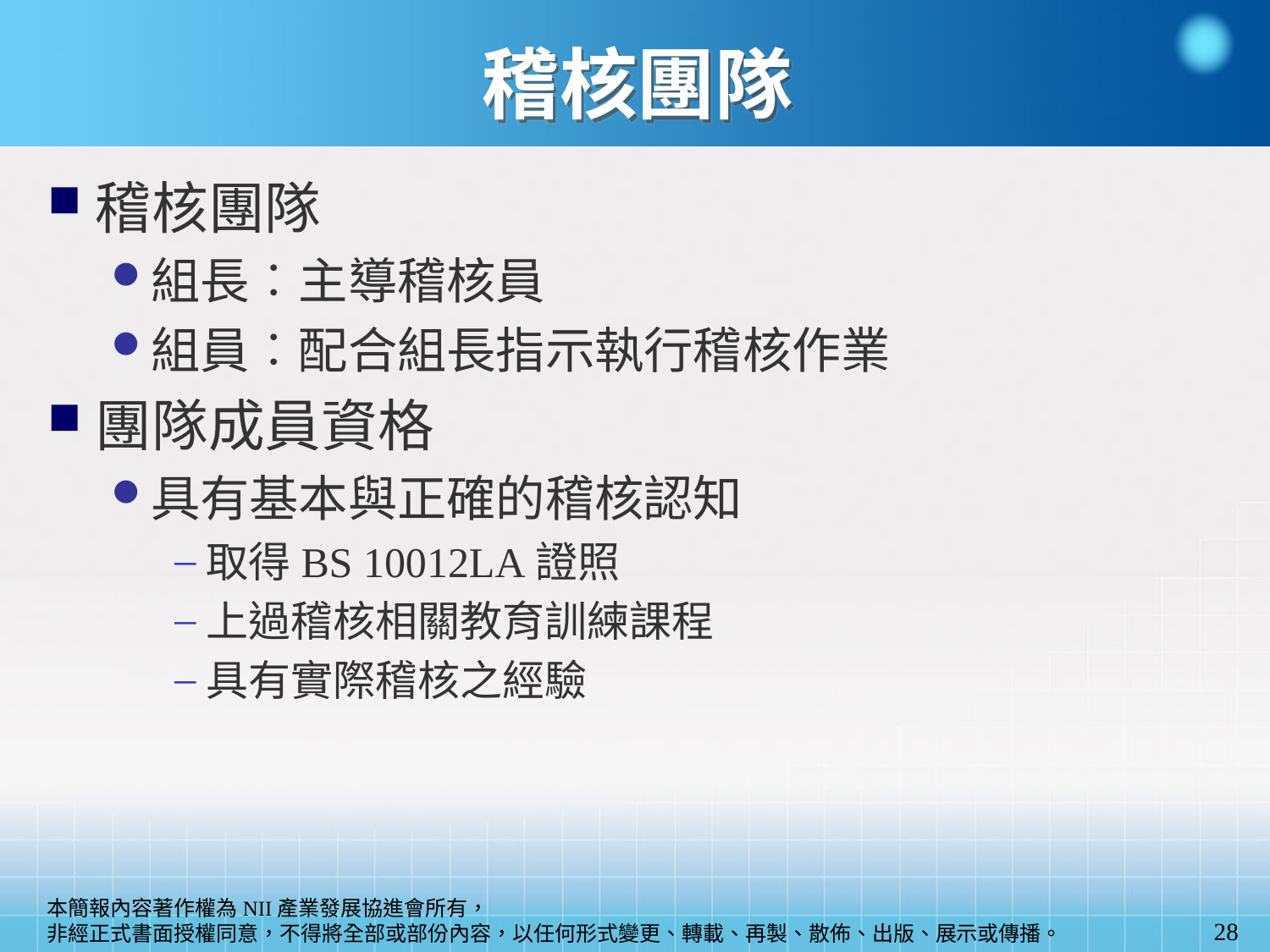

# 稽核團隊
稽核團隊
組長︰主導稽核員
組員︰配合組長指示執行稽核作業
團隊成員資格
具有基本與正確的稽核認知
取得BS 10012LA證照
上過稽核相關教育訓練課程
具有實際稽核之經驗

28